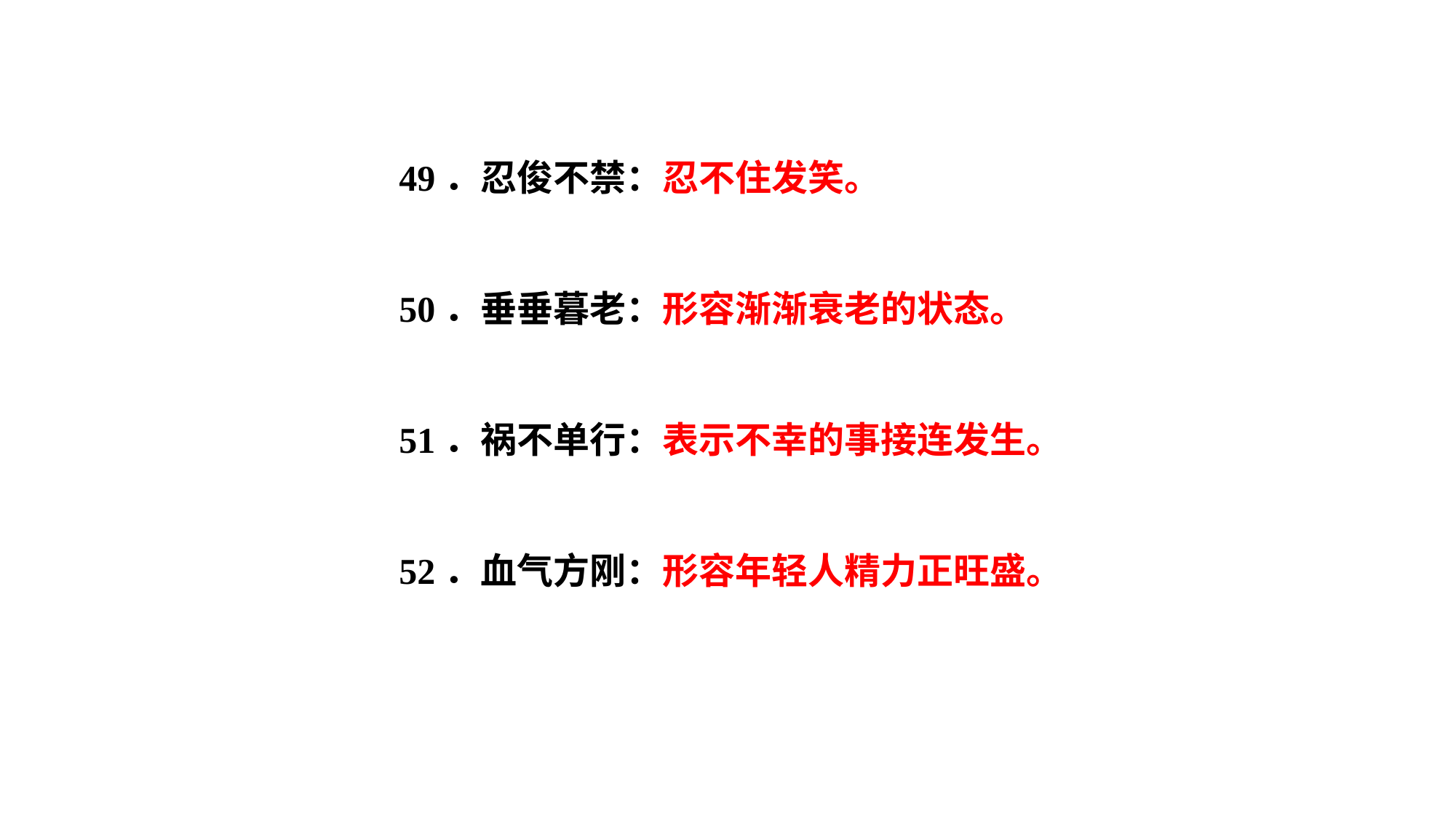

49．忍俊不禁：忍不住发笑。

50．垂垂暮老：形容渐渐衰老的状态。

51．祸不单行：表示不幸的事接连发生。

52．血气方刚：形容年轻人精力正旺盛。